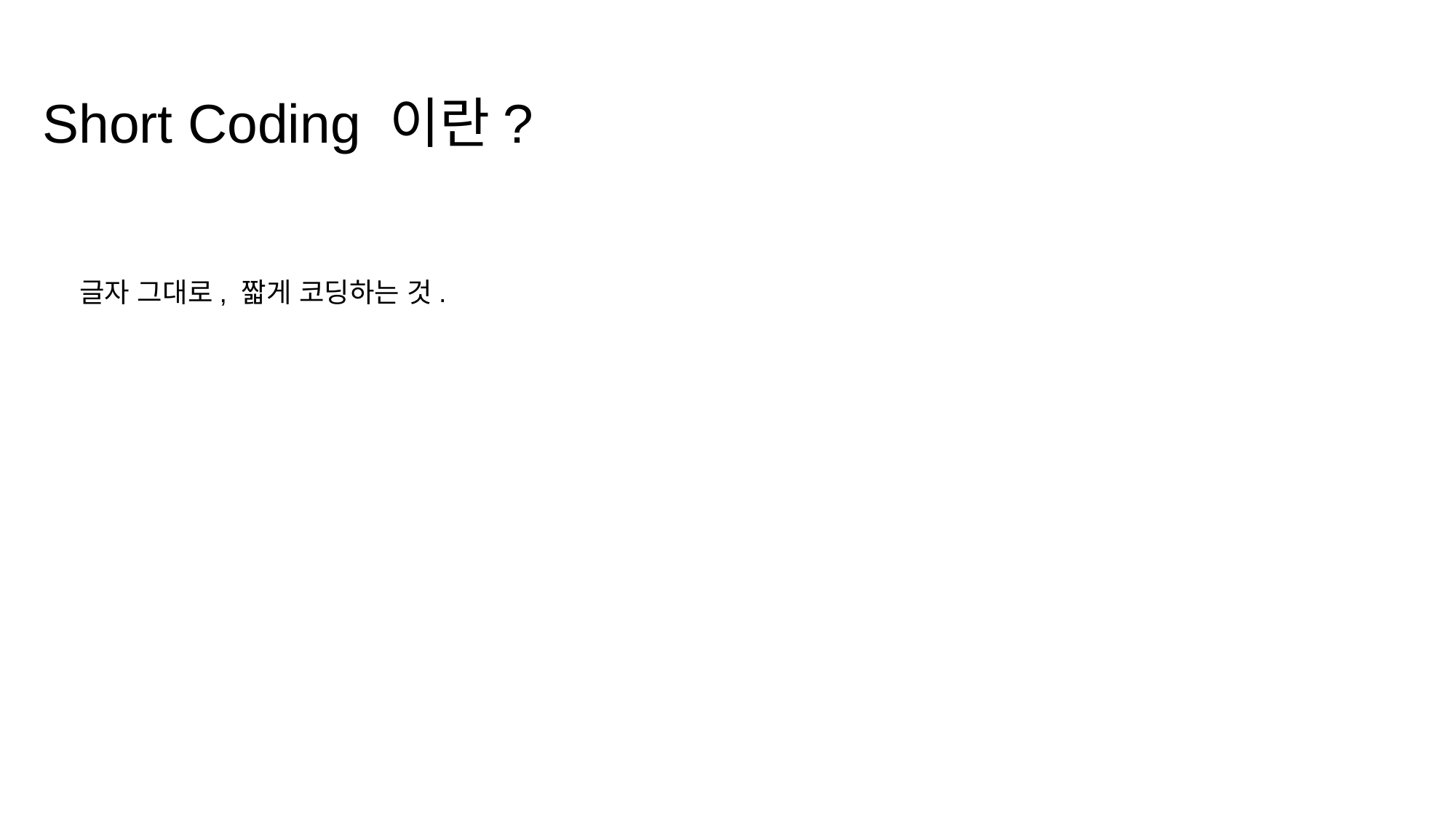

Short Coding 이란?
글자 그대로, 짧게 코딩하는 것.